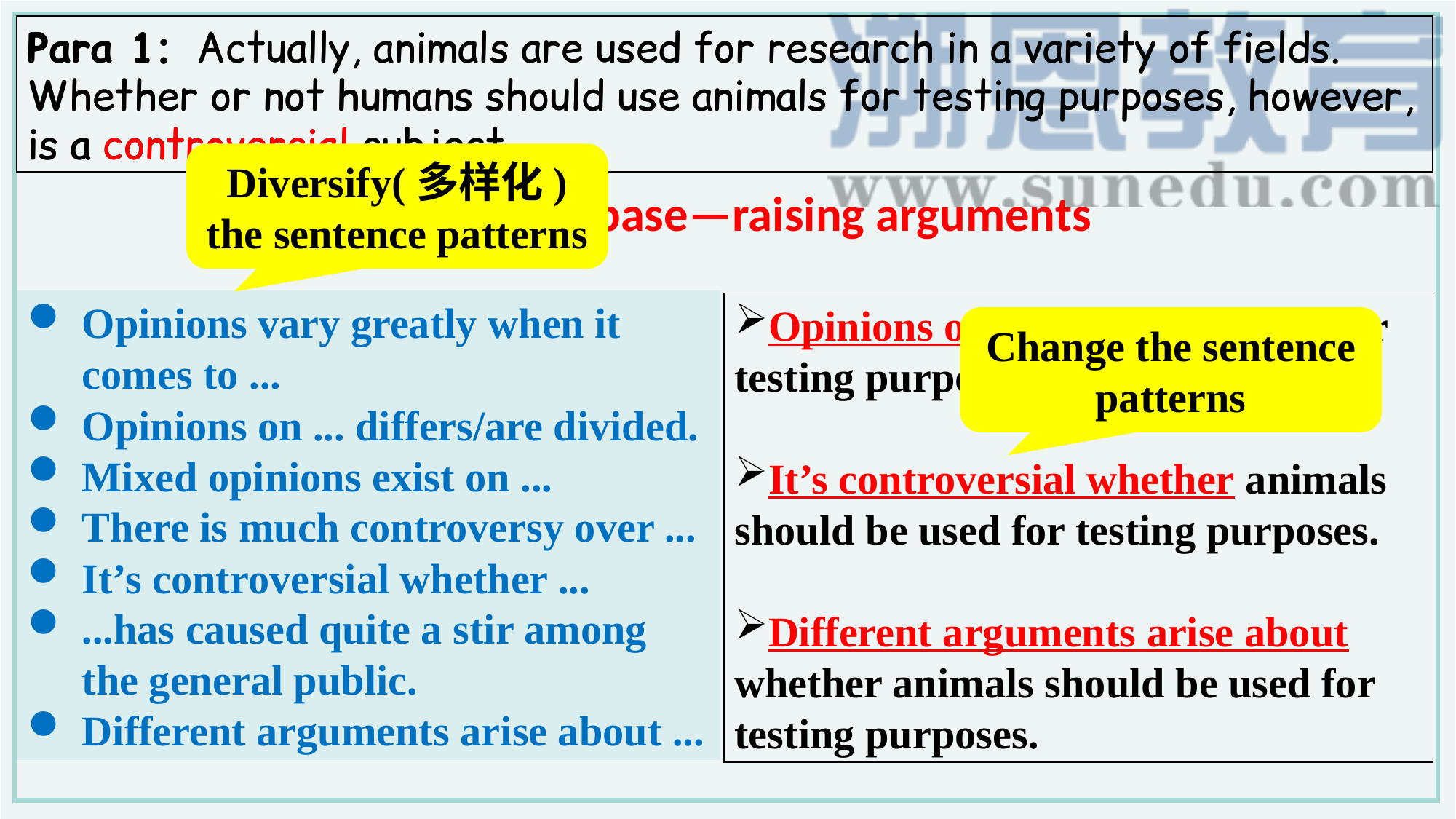

Para 1:  Actually, animals are used for research in a variety of fields. Whether or not humans should use animals for testing purposes, however, is a controversial subject.
Para 1:  Actually, animals are used for research in a variety of fields. Whether or not humans should use animals for testing purposes, however, is a controversial subject.
Diversify(多样化) the sentence patterns
Language database—raising arguments
Opinions vary greatly when it comes to ...
Opinions on ... differs/are divided.
Mixed opinions exist on ...
There is much controversy over ...
It’s controversial whether ...
...has caused quite a stir among the general public.
Different arguments arise about ...
Opinions on the use of animals for testing purposes are divided.

It’s controversial whether animals should be used for testing purposes.

Different arguments arise about whether animals should be used for testing purposes.
Change the sentence patterns